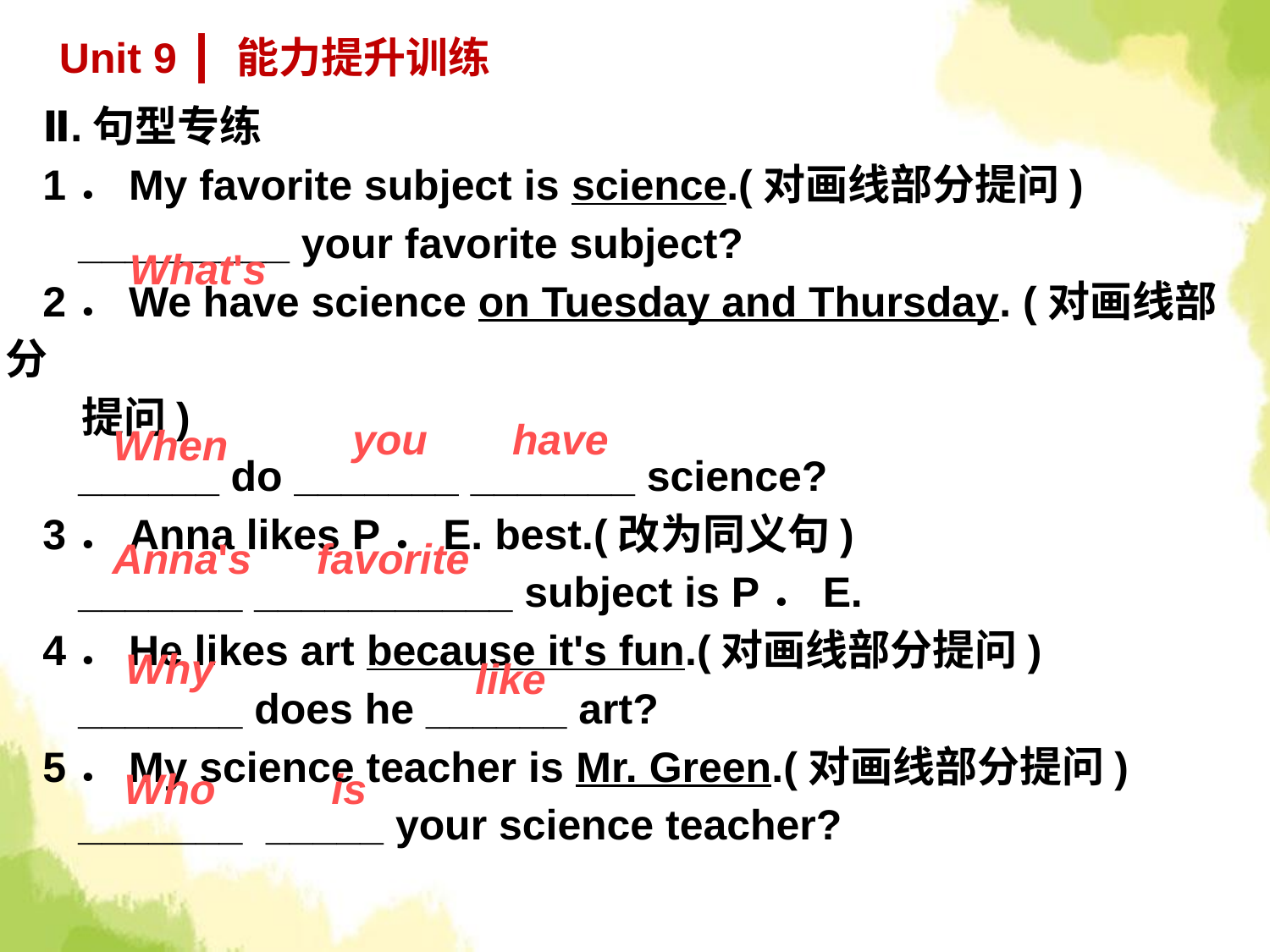

Unit 9 ┃ 能力提升训练
Ⅱ.句型专练
1．My favorite subject is science.(对画线部分提问)
   _________ your favorite subject?
2．We have science on Tuesday and Thursday. (对画线部分
   提问)
   ______ do _______ _______ science?
3．Anna likes P．E. best.(改为同义句)
   _______ ___________ subject is P．E.
4．He likes art because it's fun.(对画线部分提问)
   _______ does he ______ art?
5．My science teacher is Mr. Green.(对画线部分提问)
   _______  _____ your science teacher?
What's
you
have
When
Anna's
favorite
Why
like
Who
is